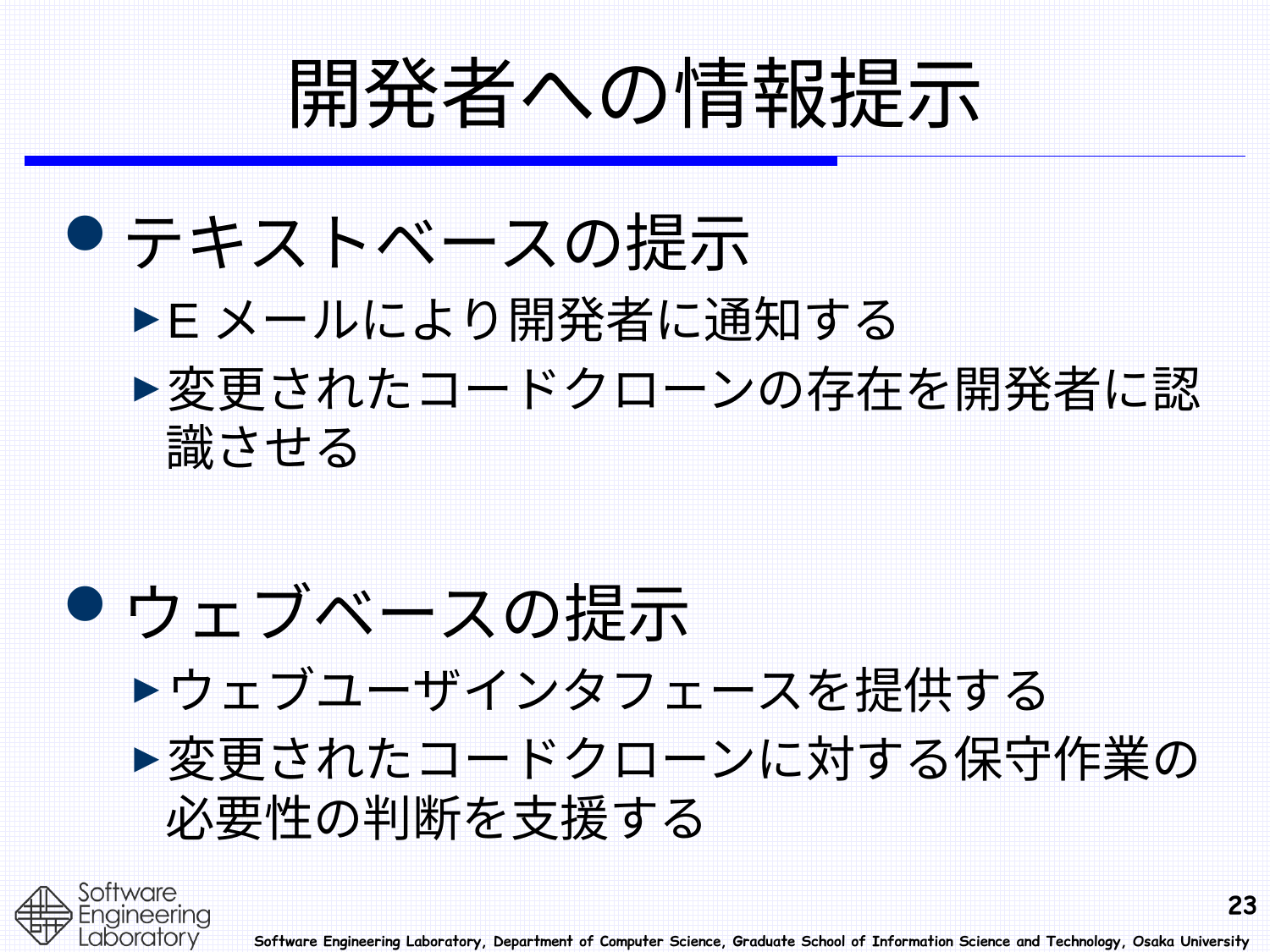

# 開発者への情報提示
テキストベースの提示
Eメールにより開発者に通知する
変更されたコードクローンの存在を開発者に認識させる

ウェブベースの提示
ウェブユーザインタフェースを提供する
変更されたコードクローンに対する保守作業の必要性の判断を支援する